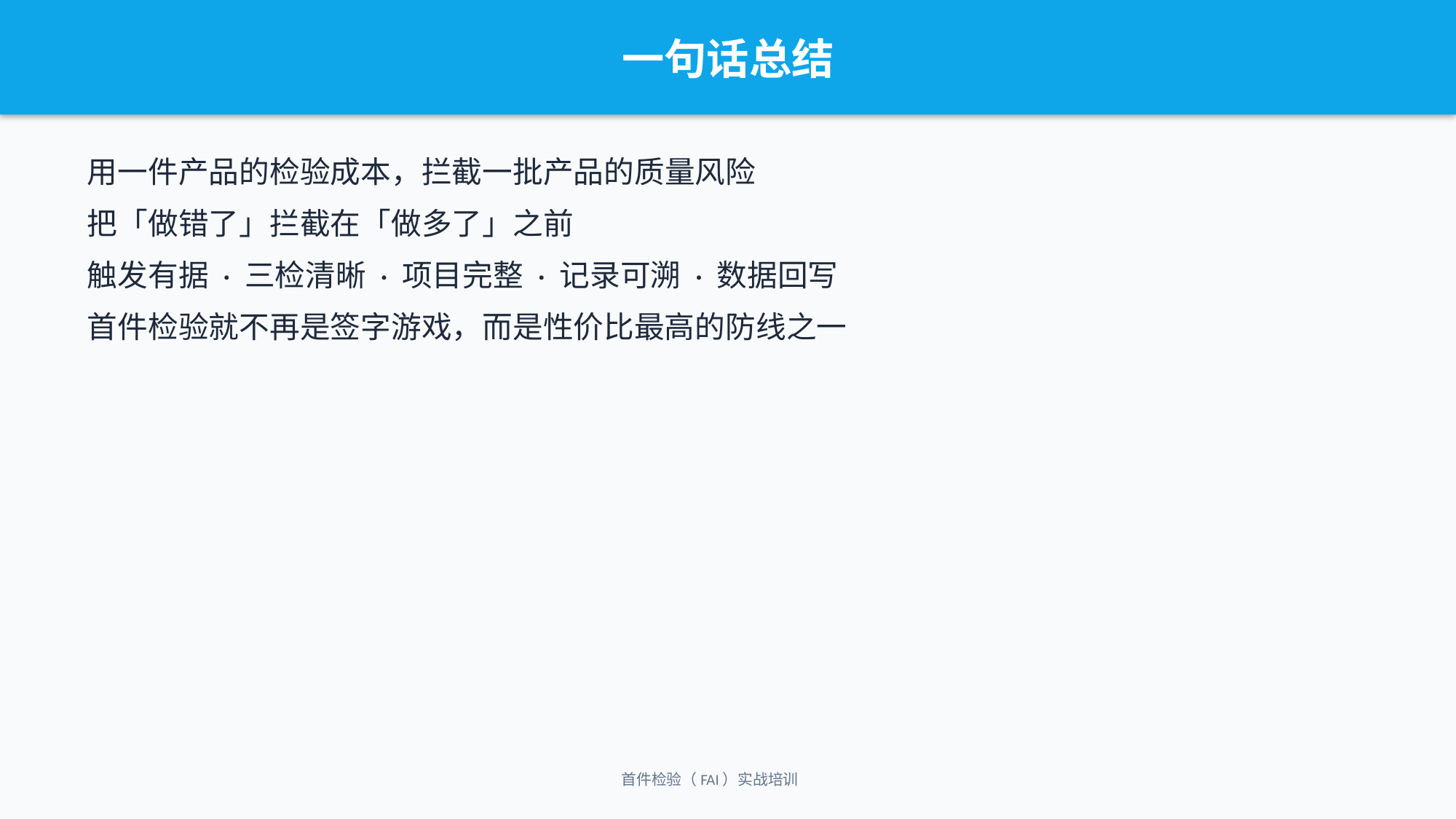

一句话总结
用一件产品的检验成本，拦截一批产品的质量风险
把「做错了」拦截在「做多了」之前
触发有据 · 三检清晰 · 项目完整 · 记录可溯 · 数据回写
首件检验就不再是签字游戏，而是性价比最高的防线之一
首件检验（FAI）实战培训